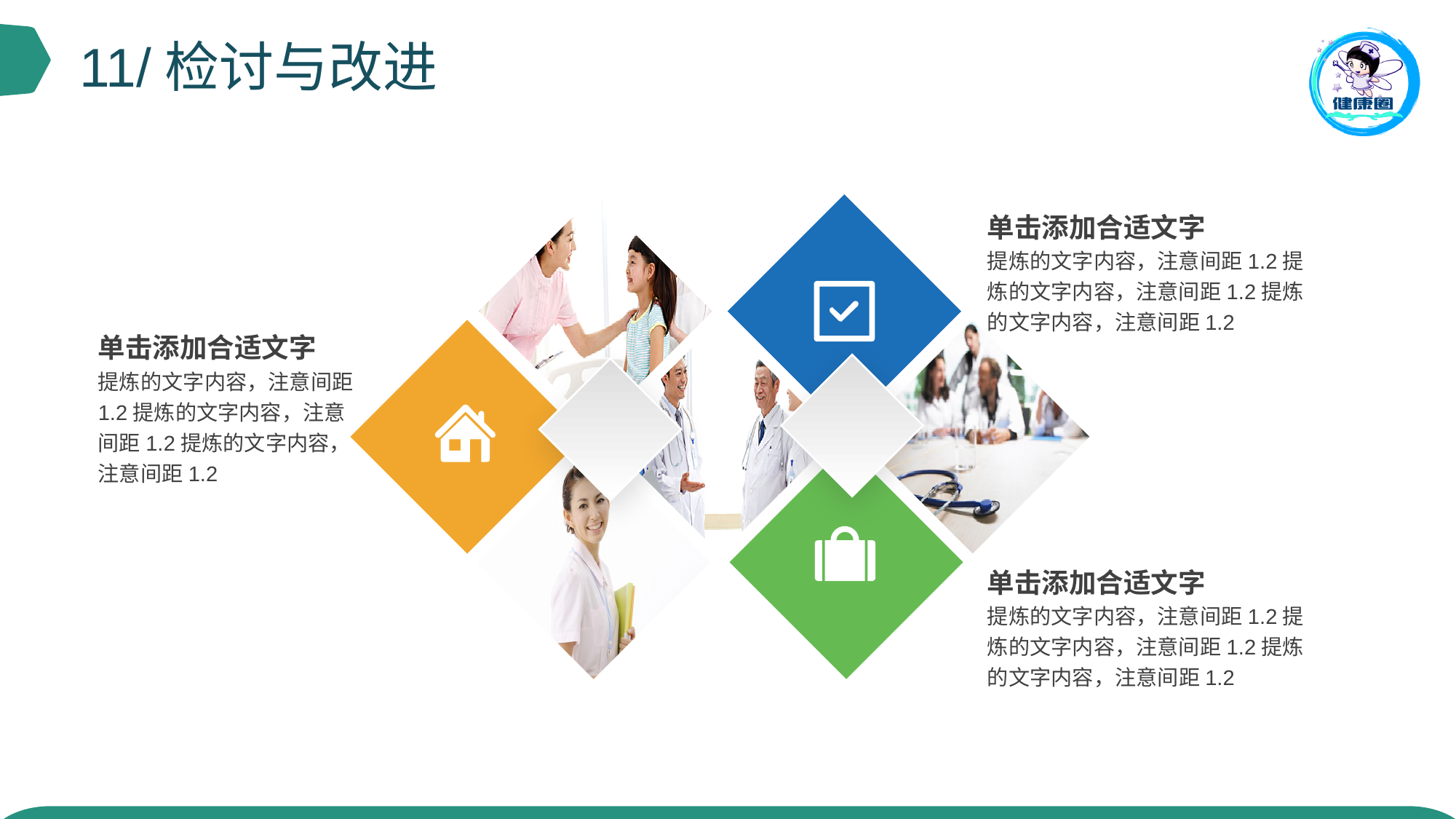

11/检讨与改进

单击添加合适文字
提炼的文字内容，注意间距1.2提炼的文字内容，注意间距1.2提炼的文字内容，注意间距1.2

单击添加合适文字
提炼的文字内容，注意间距1.2提炼的文字内容，注意间距1.2提炼的文字内容，注意间距1.2

单击添加合适文字
提炼的文字内容，注意间距1.2提炼的文字内容，注意间距1.2提炼的文字内容，注意间距1.2